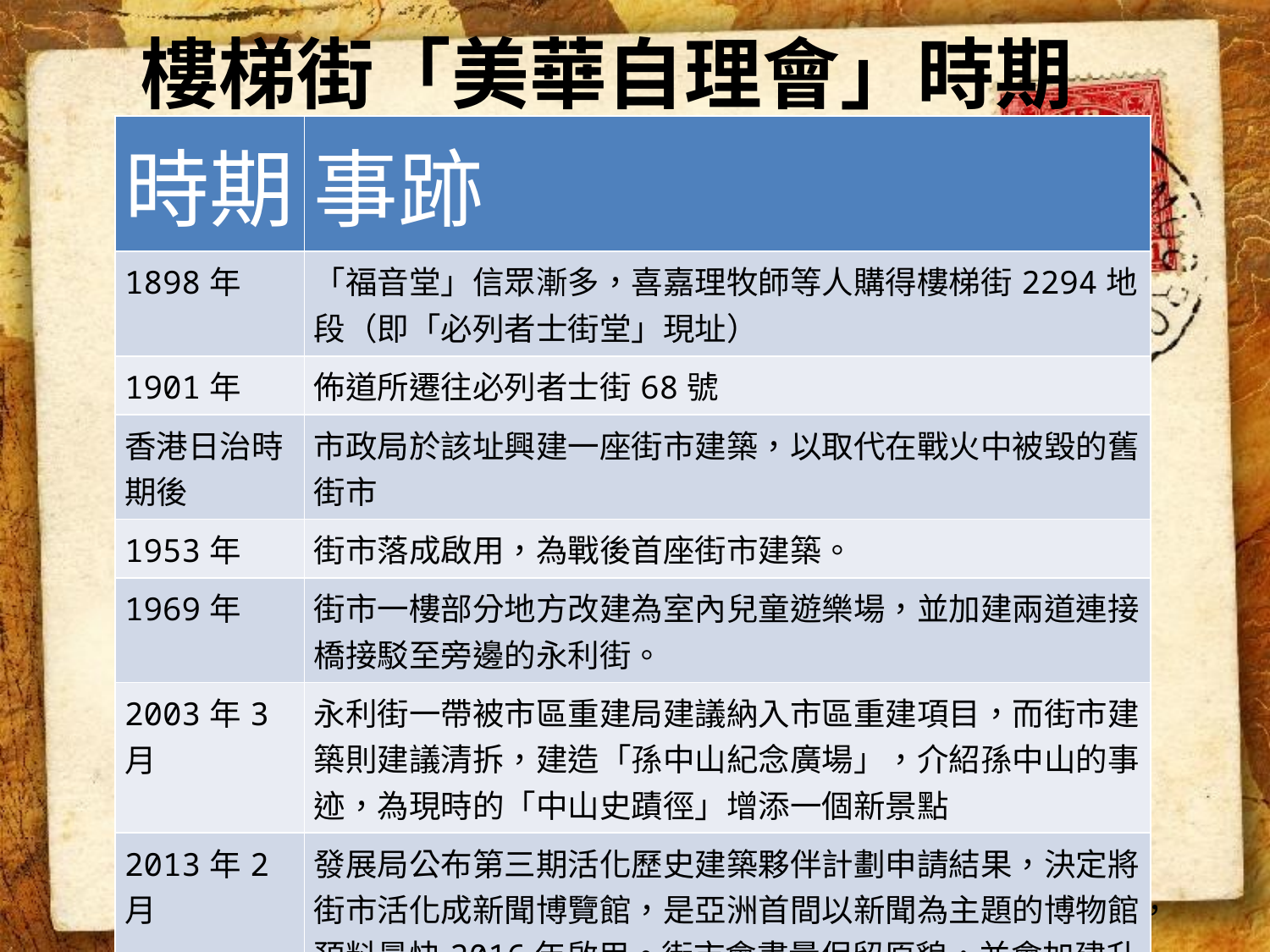

# 樓梯街「美華自理會」時期
| 時期 | 事跡 |
| --- | --- |
| 1898年 | 「福音堂」信眾漸多，喜嘉理牧師等人購得樓梯街2294地段（即「必列者士街堂」現址） |
| 1901年 | 佈道所遷往必列者士街68號 |
| 香港日治時期後 | 市政局於該址興建一座街市建築，以取代在戰火中被毀的舊街市 |
| 1953年 | 街市落成啟用，為戰後首座街市建築。 |
| 1969年 | 街市一樓部分地方改建為室內兒童遊樂場，並加建兩道連接橋接駁至旁邊的永利街。 |
| 2003年3月 | 永利街一帶被市區重建局建議納入市區重建項目，而街市建築則建議清拆，建造「孫中山紀念廣場」，介紹孫中山的事迹，為現時的「中山史蹟徑」增添一個新景點 |
| 2013年2月 | 發展局公布第三期活化歷史建築夥伴計劃申請結果，決定將街市活化成新聞博覽館，是亞洲首間以新聞為主題的博物館，預料最快2016年啟用。街市會盡量保留原貌，並會加建升降機，作為通往永利街的無障礙通道。博覽館免費入場，但館內部分設施會收費，例如互動遊戲 、體驗館 |